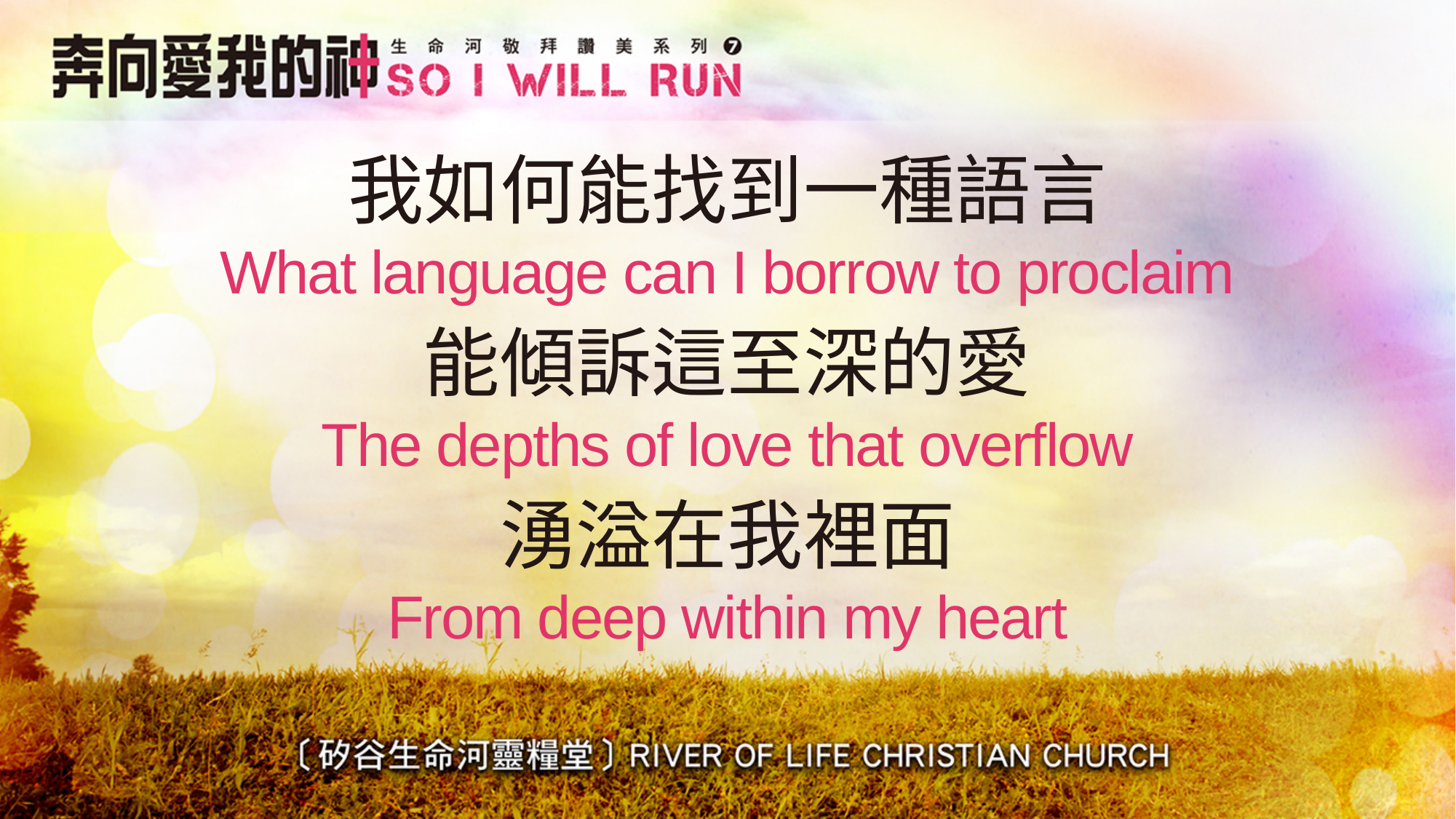

# 我如何能找到一種語言 What language can I borrow to proclaim
能傾訴這至深的愛
The depths of love that overflow
湧溢在我裡面
From deep within my heart